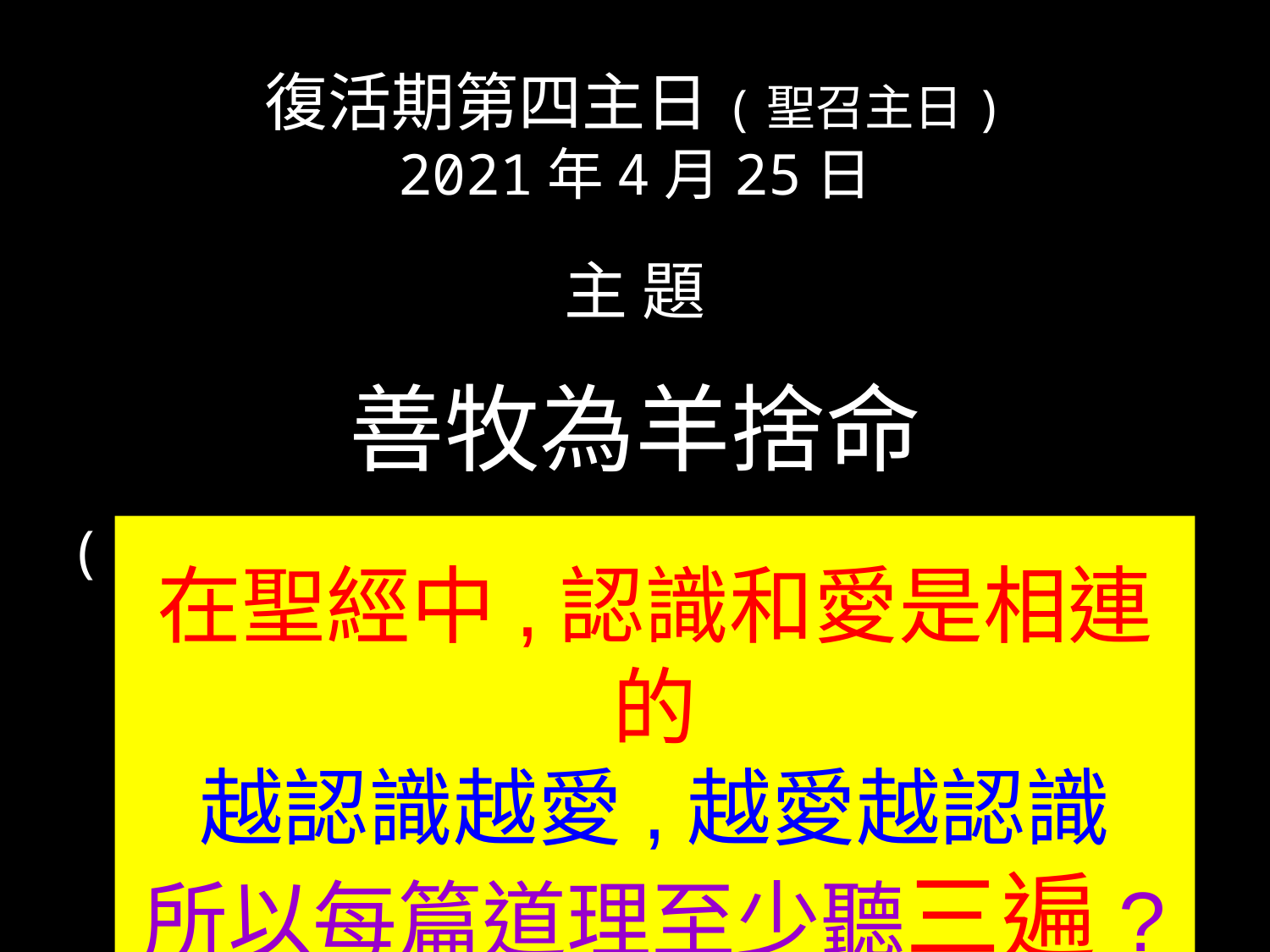

復活期第四主日(聖召主日)
2021年4月25日

主 題
善牧為羊捨命
(宗4:8-12；若一3:1-2；若10:11-18)

聖言指導生活；生活印證聖言

在聖經中,認識和愛是相連的
越認識越愛,越愛越認識
所以每篇道理至少聽三遍?